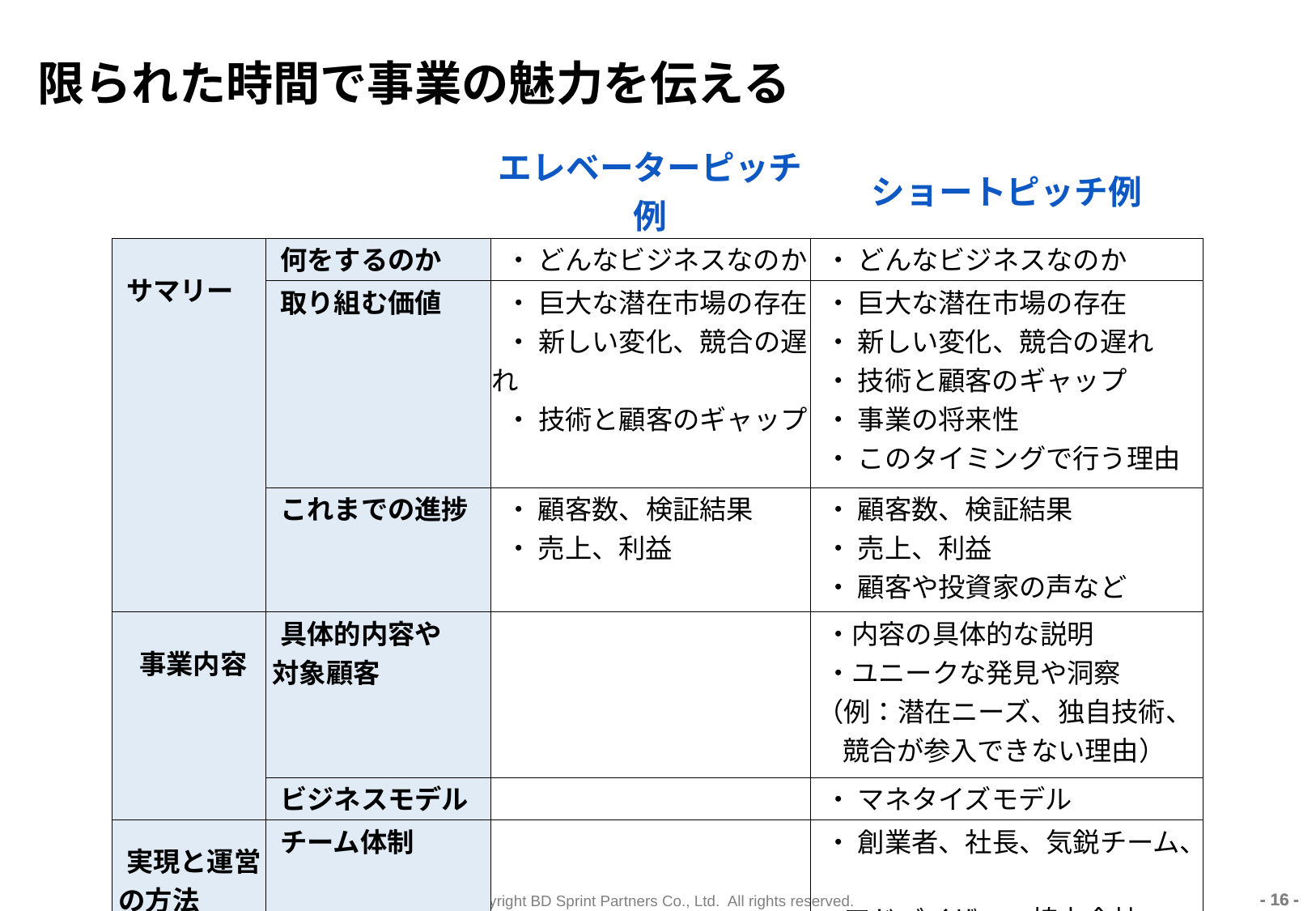

# 限られた時間で事業の魅力を伝える
|  |  | エレベーターピッチ例 | ショートピッチ例 |
| --- | --- | --- | --- |
| サマリー | 何をするのか | ・ どんなビジネスなのか | ・ どんなビジネスなのか |
|  | 取り組む価値 | ・ 巨大な潜在市場の存在 ・ 新しい変化、競合の遅れ ・ 技術と顧客のギャップ | ・ 巨大な潜在市場の存在 ・ 新しい変化、競合の遅れ ・ 技術と顧客のギャップ ・ 事業の将来性 ・ このタイミングで行う理由 |
|  | これまでの進捗 | ・ 顧客数、検証結果 ・ 売上、利益 | ・ 顧客数、検証結果 ・ 売上、利益 ・ 顧客や投資家の声など |
| 事業内容 | 具体的内容や 対象顧客 |  | ・内容の具体的な説明 ・ユニークな発見や洞察 （例：潜在ニーズ、独自技術、 競合が参入できない理由） |
|  | ビジネスモデル |  | ・ マネタイズモデル |
| 実現と運営 の方法 | チーム体制 |  | ・ 創業者、社長、気鋭チーム、 　 アドバイザー、協力会社 |